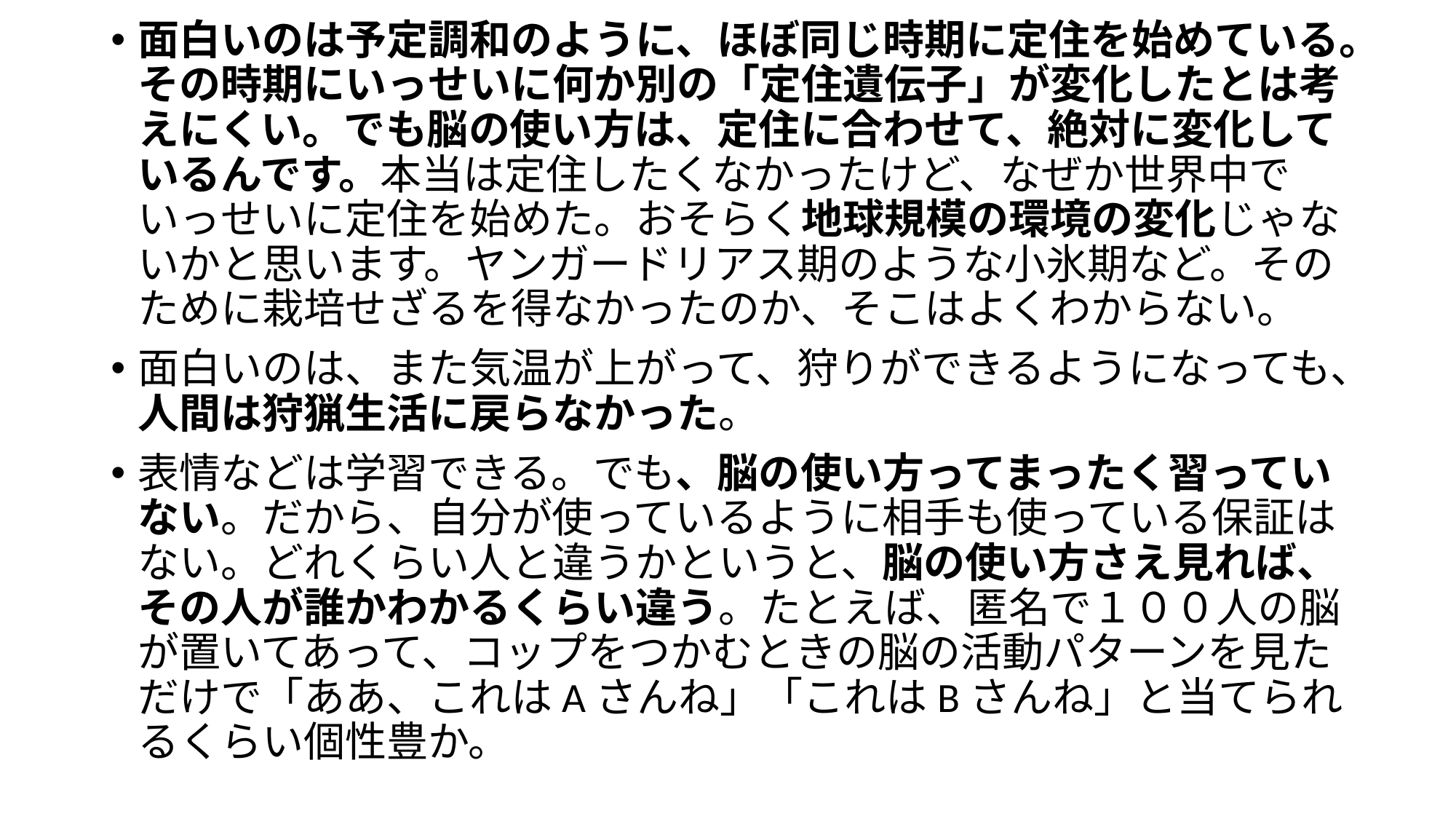

面白いのは予定調和のように、ほぼ同じ時期に定住を始めている。その時期にいっせいに何か別の「定住遺伝子」が変化したとは考えにくい。でも脳の使い方は、定住に合わせて、絶対に変化しているんです。本当は定住したくなかったけど、なぜか世界中でいっせいに定住を始めた。おそらく地球規模の環境の変化じゃないかと思います。ヤンガードリアス期のような小氷期など。そのために栽培せざるを得なかったのか、そこはよくわからない。
面白いのは、また気温が上がって、狩りができるようになっても、人間は狩猟生活に戻らなかった。
表情などは学習できる。でも、脳の使い方ってまったく習っていない。だから、自分が使っているように相手も使っている保証はない。どれくらい人と違うかというと、脳の使い方さえ見れば、その人が誰かわかるくらい違う。たとえば、匿名で１００人の脳が置いてあって、コップをつかむときの脳の活動パターンを見ただけで「ああ、これはAさんね」「これはBさんね」と当てられるくらい個性豊か。